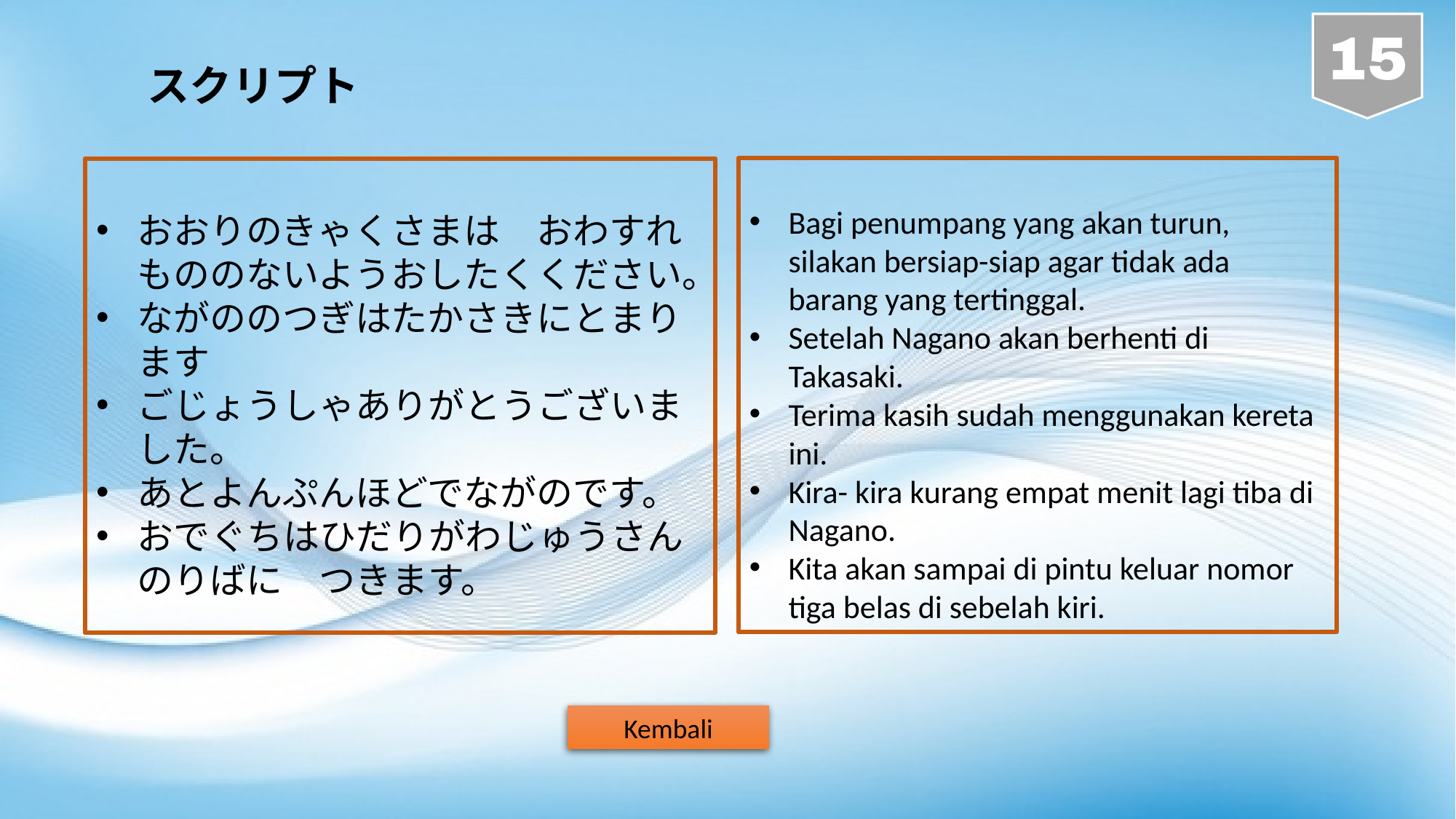

15
スクリプト

Bagi penumpang yang akan turun, silakan bersiap-siap agar tidak ada barang yang tertinggal.
Setelah Nagano akan berhenti di Takasaki.
Terima kasih sudah menggunakan kereta ini.
Kira- kira kurang empat menit lagi tiba di Nagano.
Kita akan sampai di pintu keluar nomor tiga belas di sebelah kiri.

おおりのきゃくさまは　おわすれもののないようおしたくください。
ながののつぎはたかさきにとまります
ごじょうしゃありがとうございました。
あとよんぷんほどでながのです。
おでぐちはひだりがわじゅうさんのりばに　つきます。

Kembali